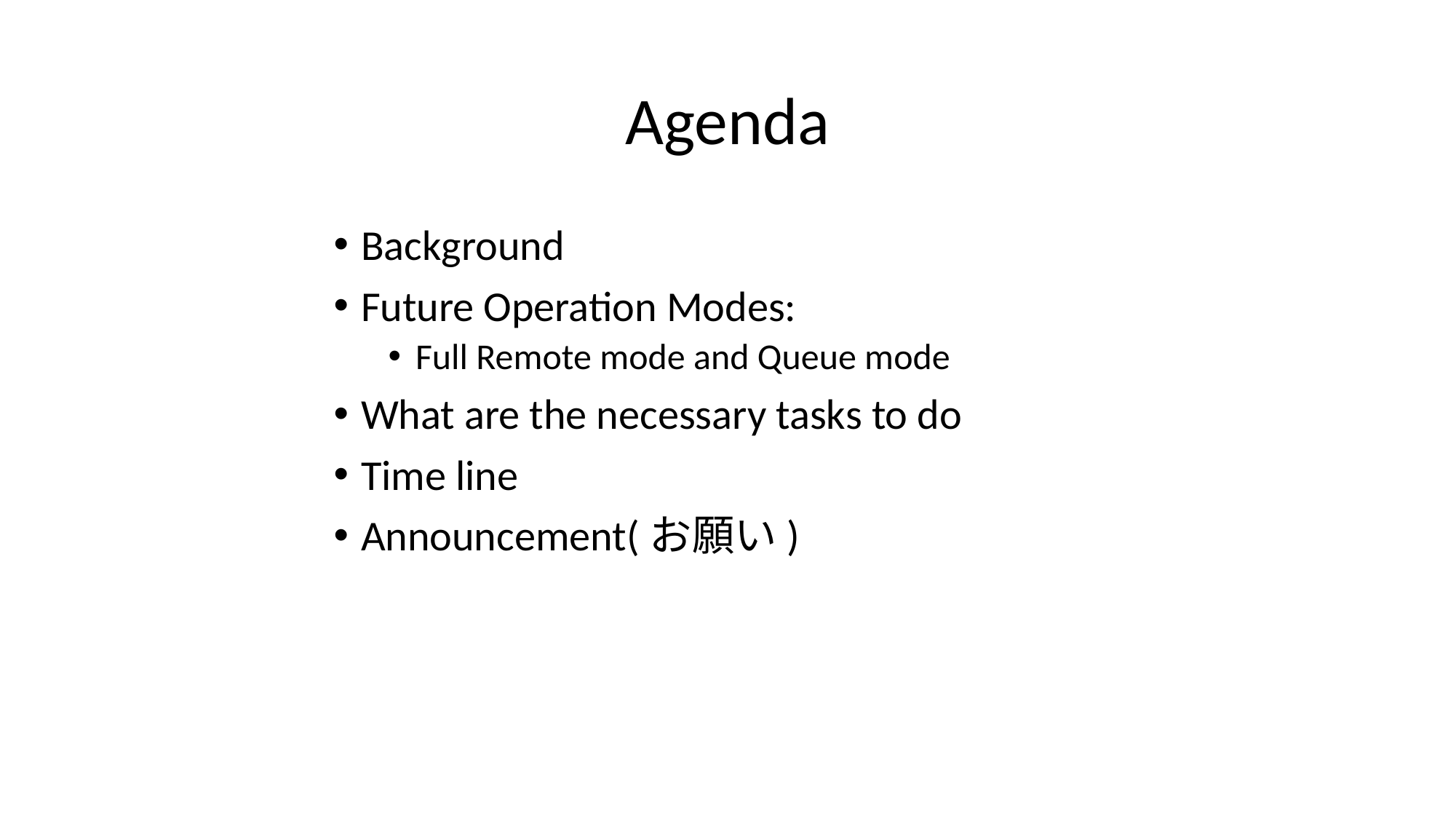

# Agenda
Background
Future Operation Modes:
Full Remote mode and Queue mode
What are the necessary tasks to do
Time line
Announcement(お願い)